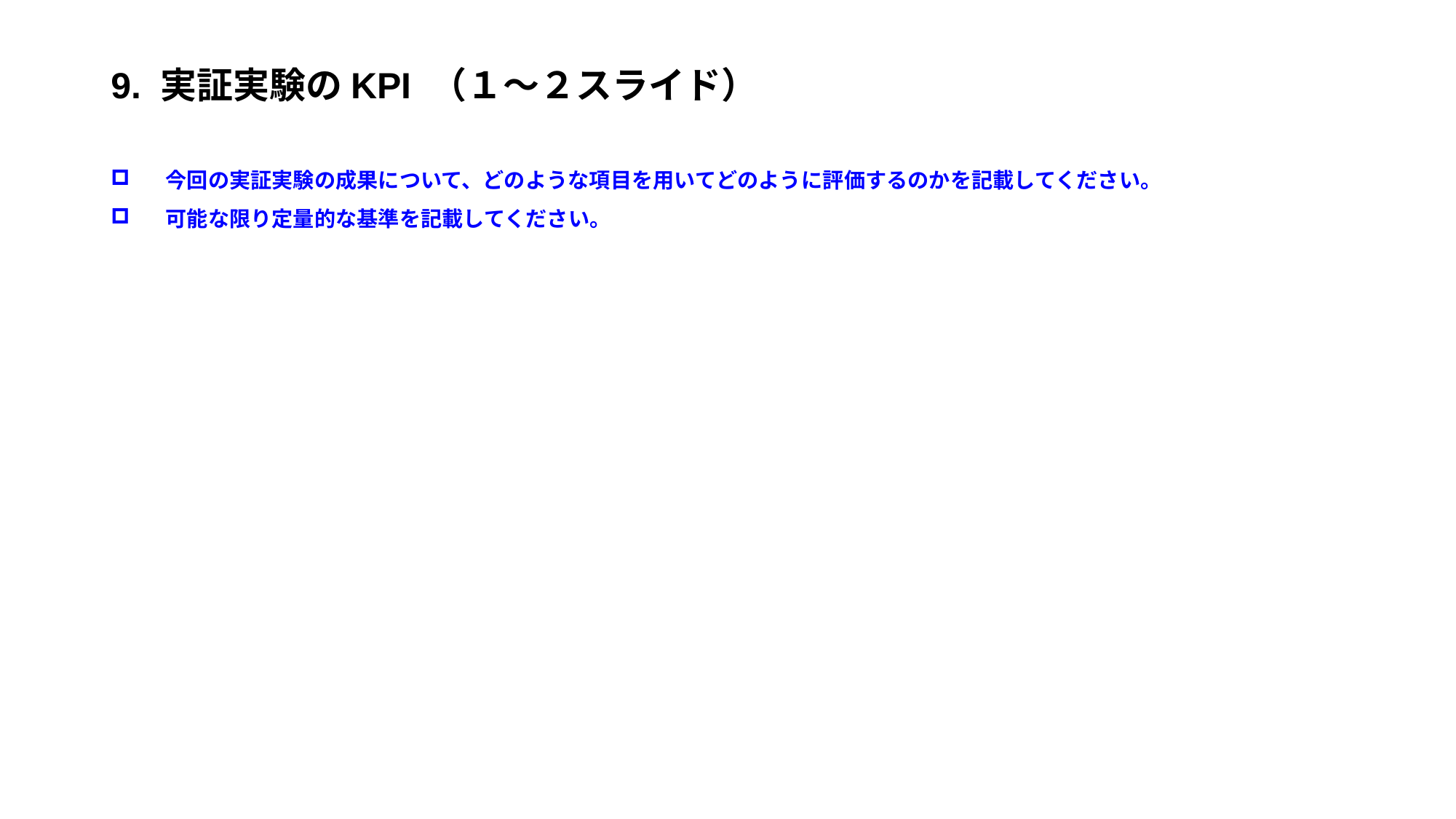

# 9. 実証実験のKPI （１～２スライド）
今回の実証実験の成果について、どのような項目を用いてどのように評価するのかを記載してください。
可能な限り定量的な基準を記載してください。